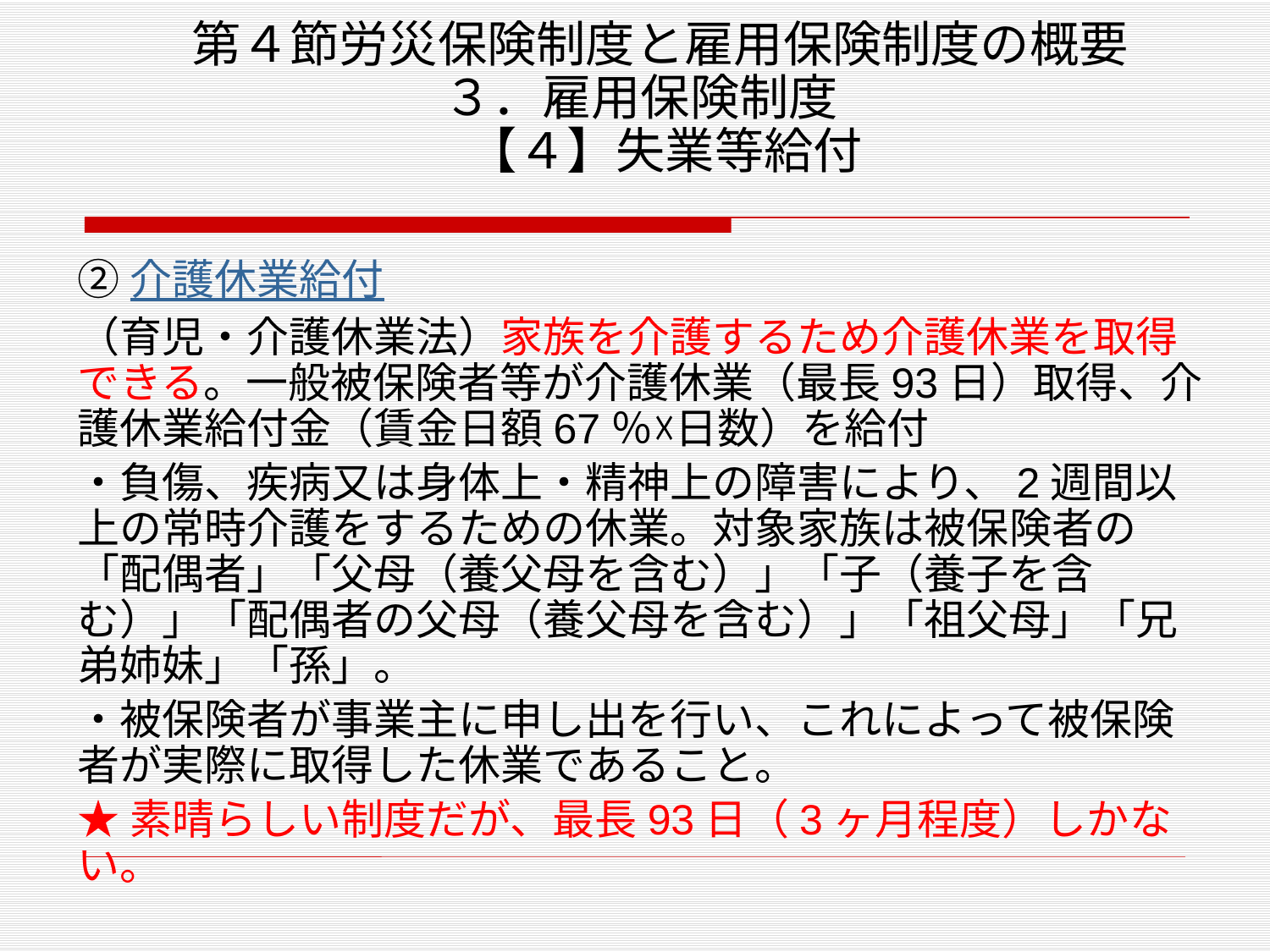

# 第４節労災保険制度と雇用保険制度の概要 ３．雇用保険制度　 【４】失業等給付
➁介護休業給付
（育児・介護休業法）家族を介護するため介護休業を取得できる。一般被保険者等が介護休業（最長93日）取得、介護休業給付金（賃金日額67％☓日数）を給付
・負傷、疾病又は身体上・精神上の障害により、2週間以上の常時介護をするための休業。対象家族は被保険者の「配偶者」「父母（養父母を含む）」「子（養子を含む）」「配偶者の父母（養父母を含む）」「祖父母」「兄弟姉妹」「孫」。
・被保険者が事業主に申し出を行い、これによって被保険者が実際に取得した休業であること。
★素晴らしい制度だが、最長93日（3ヶ月程度）しかない。